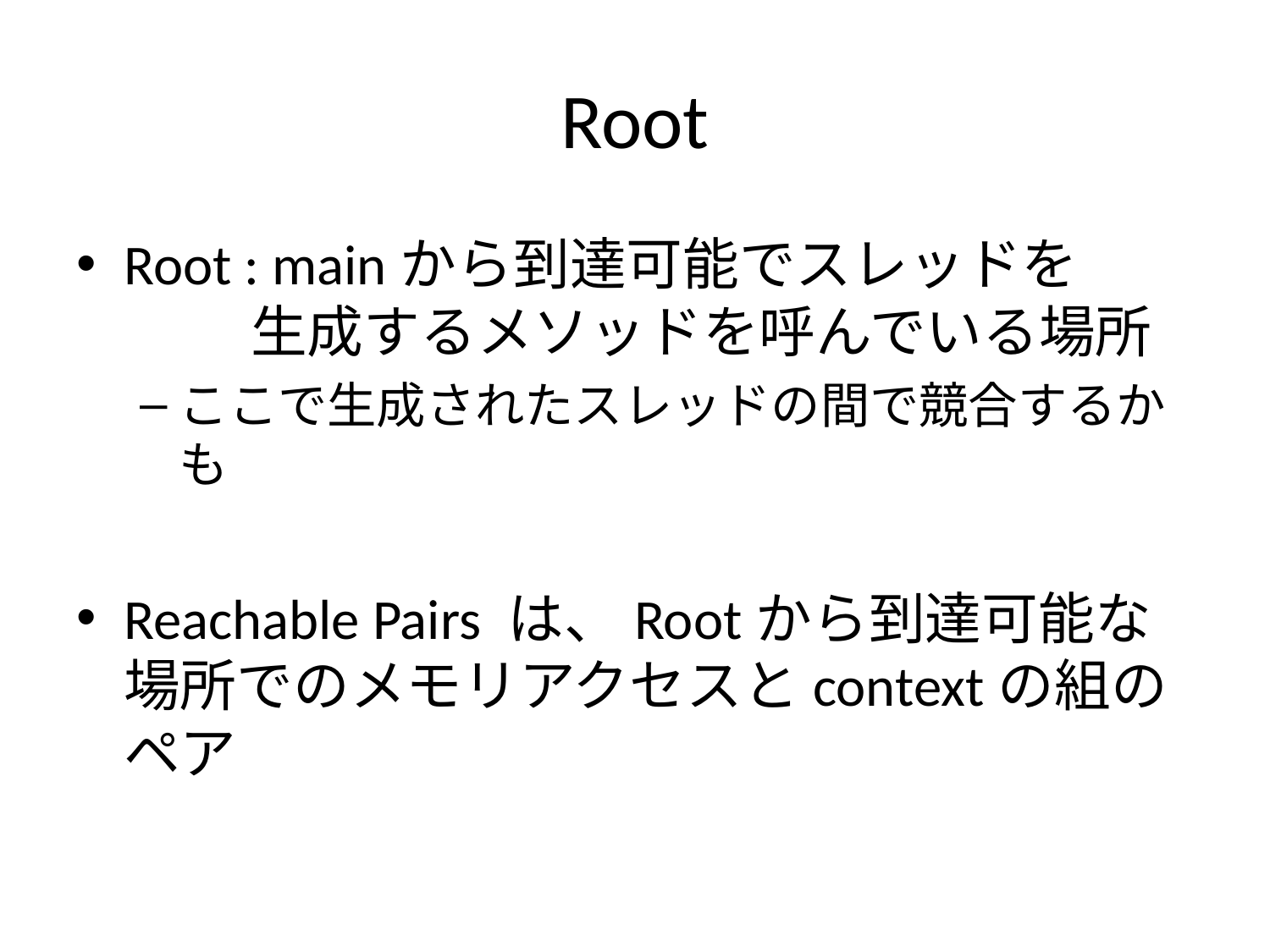

# Root
Root : mainから到達可能でスレッドを
	生成するメソッドを呼んでいる場所
ここで生成されたスレッドの間で競合するかも

Reachable Pairs は、Rootから到達可能な
場所でのメモリアクセスとcontextの組のペア